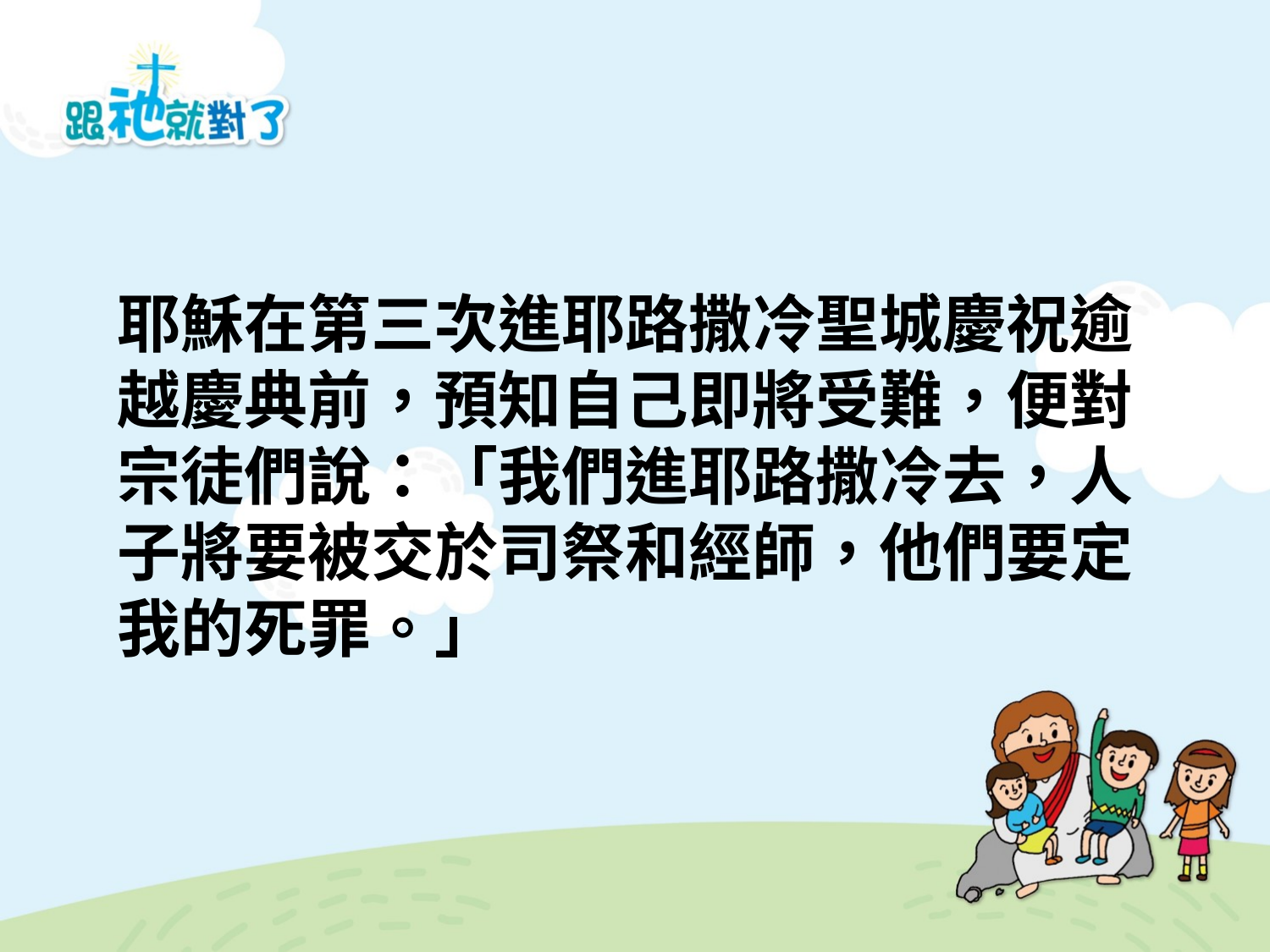

耶穌在第三次進耶路撒冷聖城慶祝逾越慶典前，預知自己即將受難，便對宗徒們說：「我們進耶路撒冷去，人子將要被交於司祭和經師，他們要定我的死罪。」